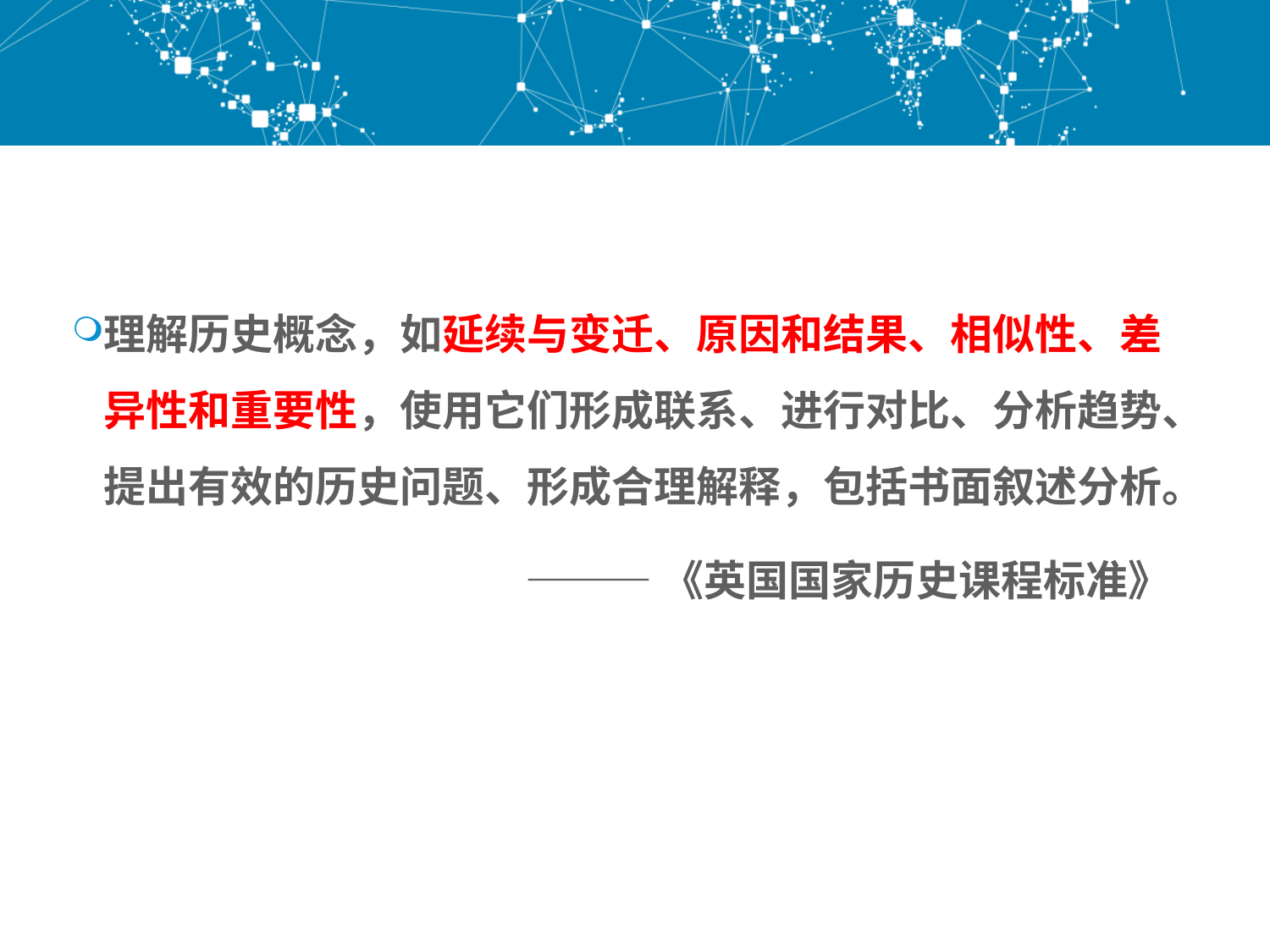

#
理解历史概念，如延续与变迁、原因和结果、相似性、差异性和重要性，使用它们形成联系、进行对比、分析趋势、提出有效的历史问题、形成合理解释，包括书面叙述分析。
———《英国国家历史课程标准》